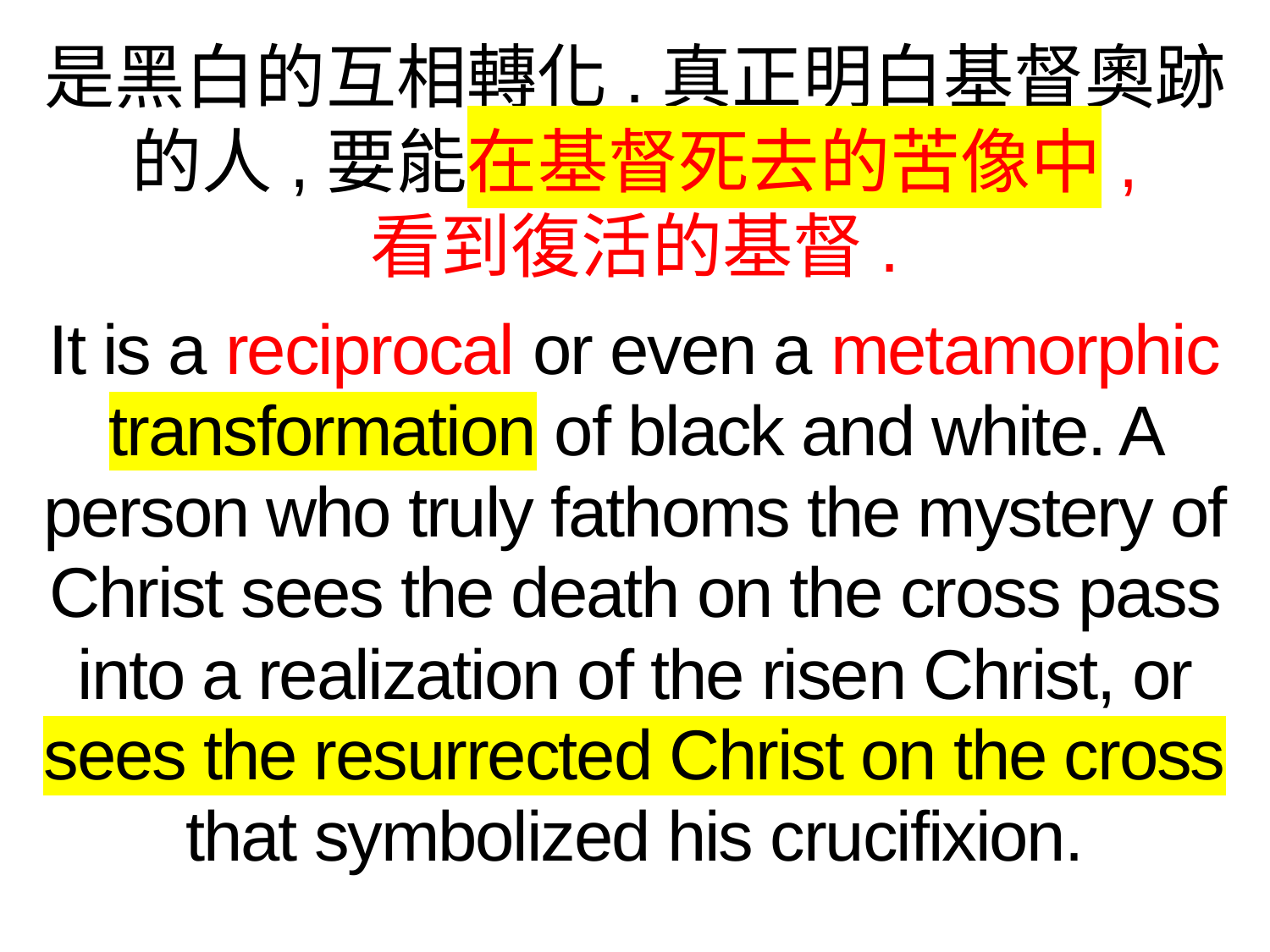

是黑白的互相轉化.真正明白基督奧跡的人,要能在基督死去的苦像中,
看到復活的基督.
It is a reciprocal or even a metamorphic transformation of black and white. A person who truly fathoms the mystery of Christ sees the death on the cross pass into a realization of the risen Christ, or sees the resurrected Christ on the cross that symbolized his crucifixion.